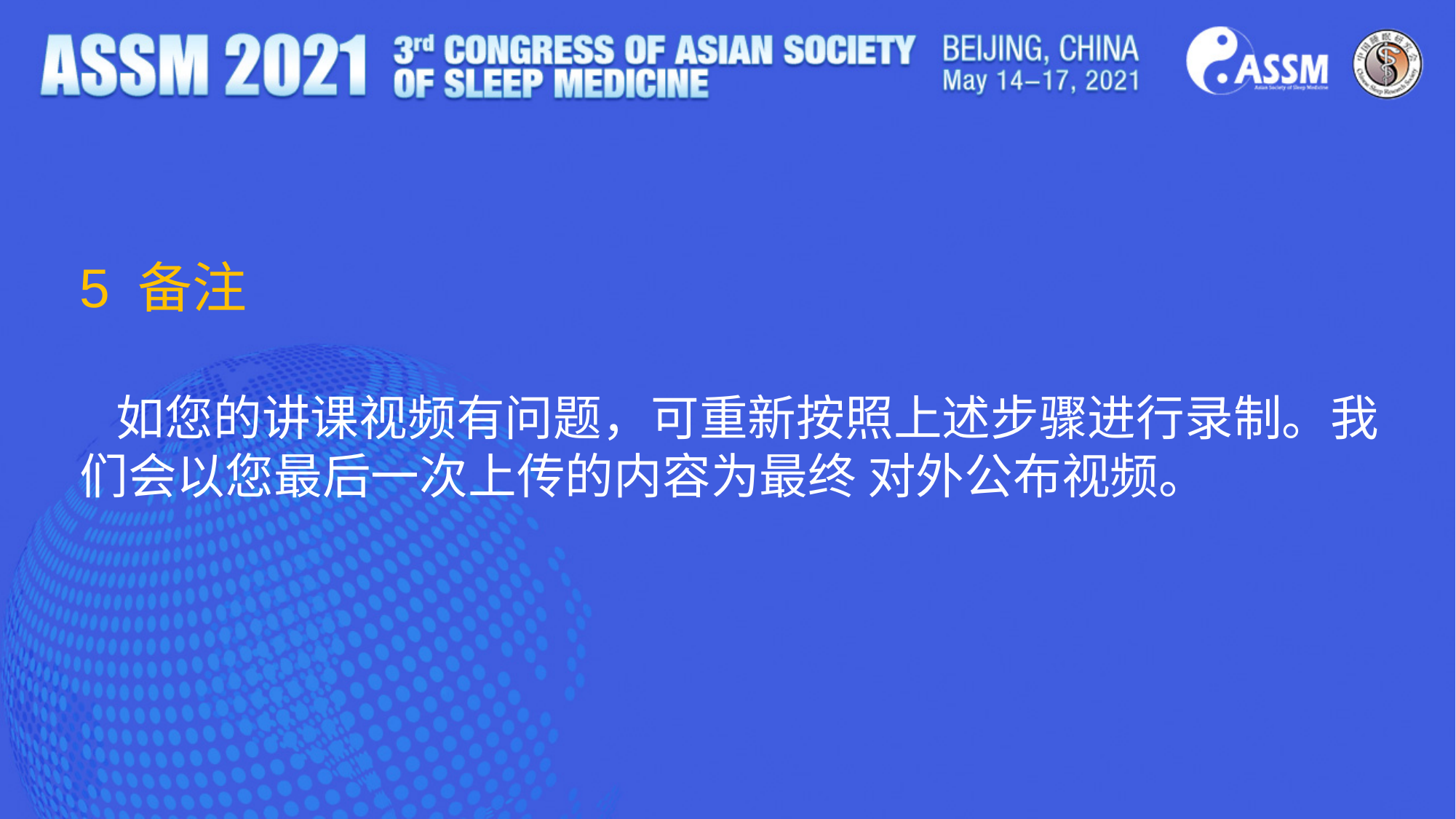

5 备注
# 如您的讲课视频有问题，可重新按照上述步骤进行录制。我们会以您最后一次上传的内容为最终 对外公布视频。